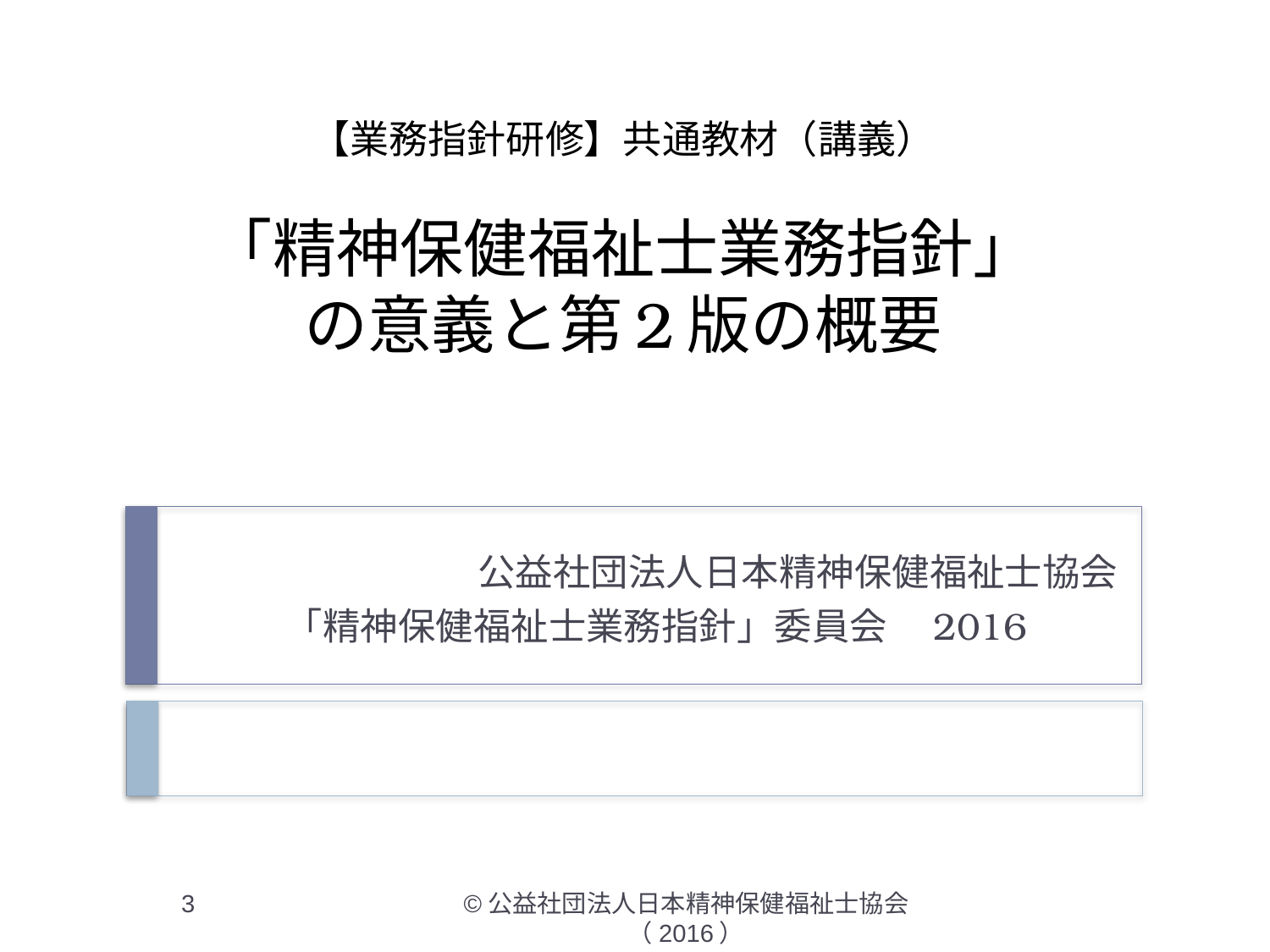

# 【業務指針研修】共通教材（講義） 「精神保健福祉士業務指針」 の意義と第2版の概要
公益社団法人日本精神保健福祉士協会
「精神保健福祉士業務指針」委員会　2016

3
©公益社団法人日本精神保健福祉士協会（2016）